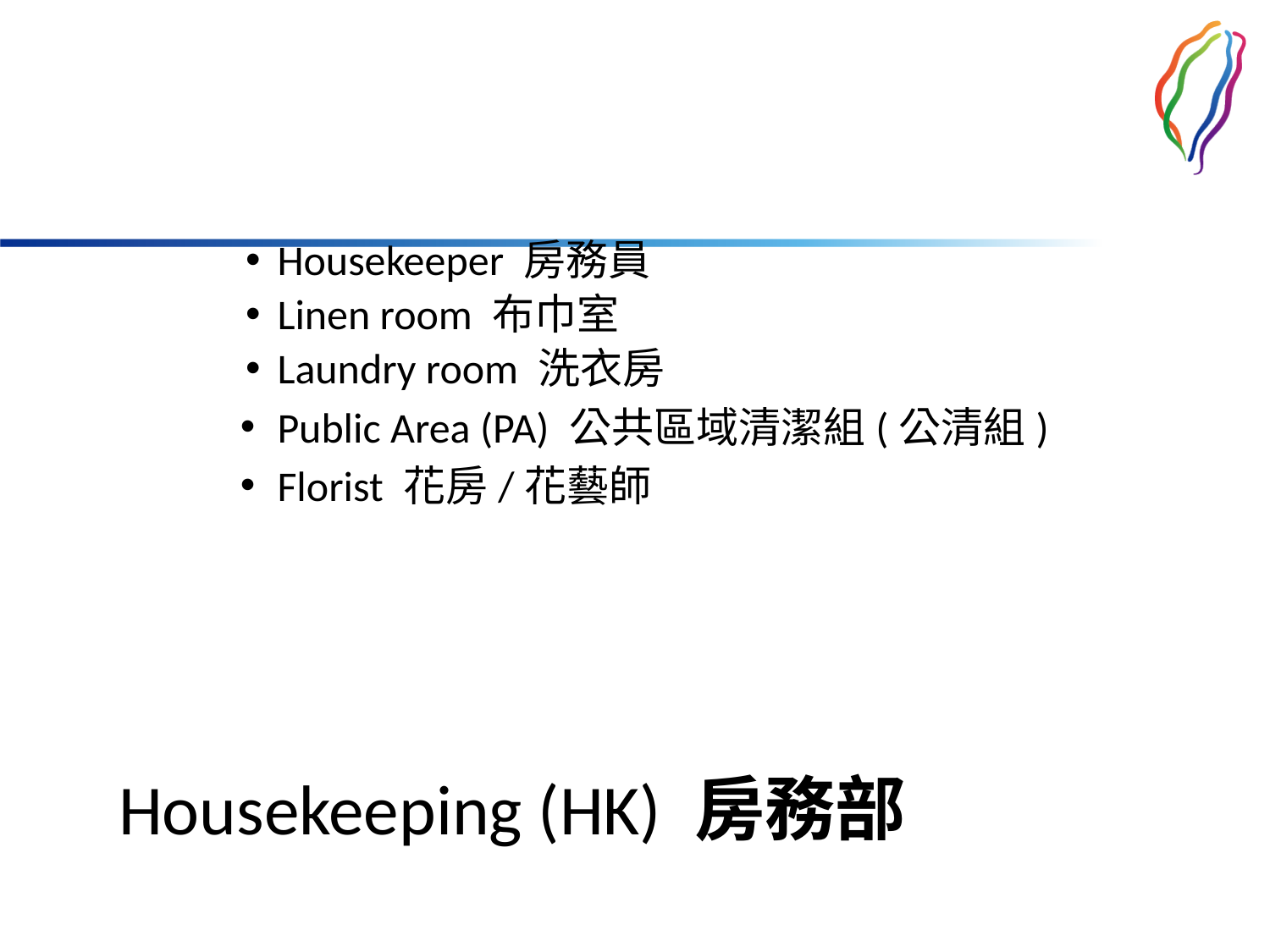

Housekeeper 房務員
Linen room 布巾室
Laundry room 洗衣房
Public Area (PA) 公共區域清潔組(公清組)
Florist 花房/花藝師

# Housekeeping (HK) 房務部